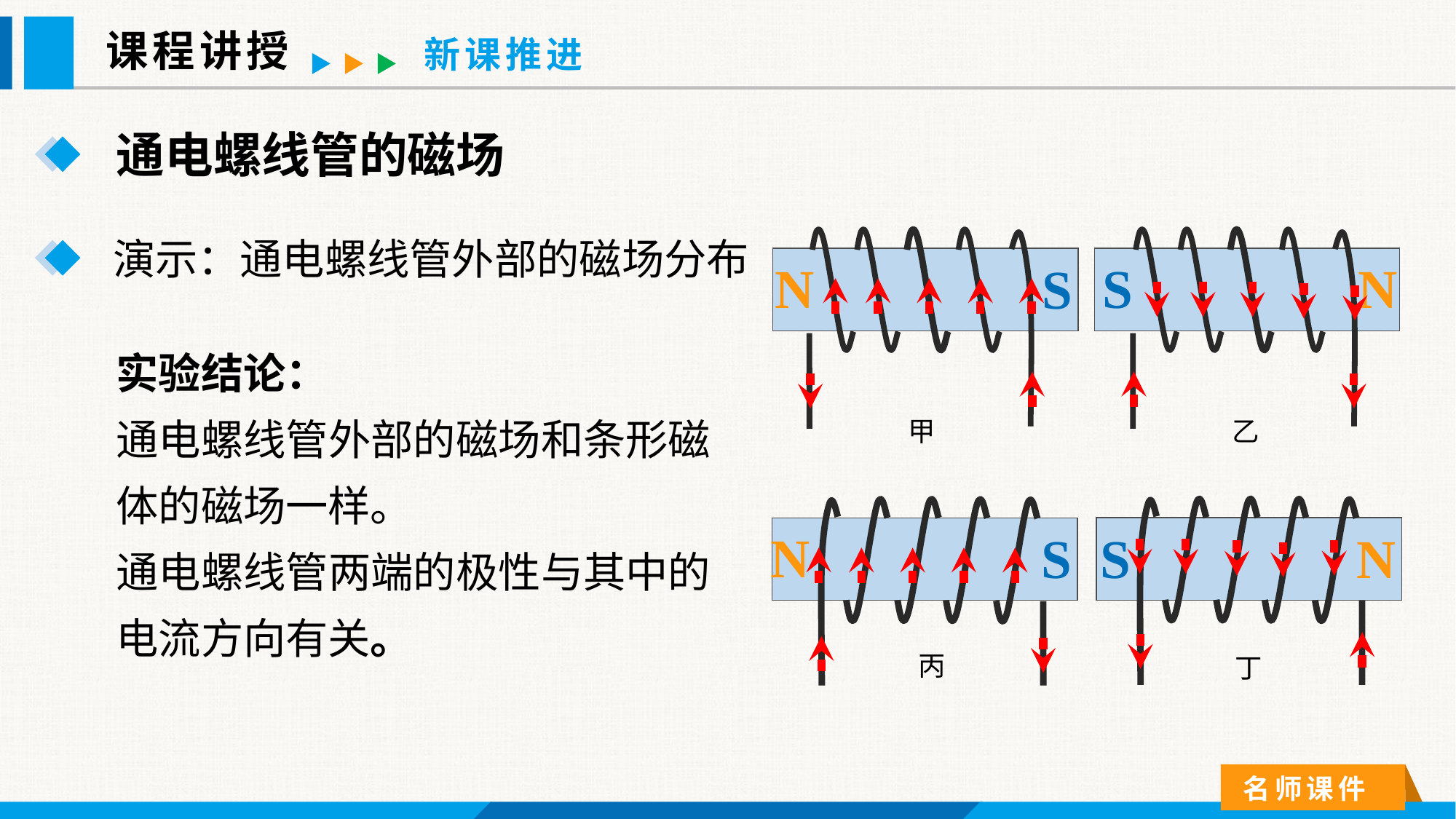

课程讲授
新课推进

通电螺线管的磁场

S
N

乙

N

S

甲
演示：通电螺线管外部的磁场分布

实验结论：
通电螺线管外部的磁场和条形磁体的磁场一样。
通电螺线管两端的极性与其中的电流方向有关。

S
N

丁

N

S

丙